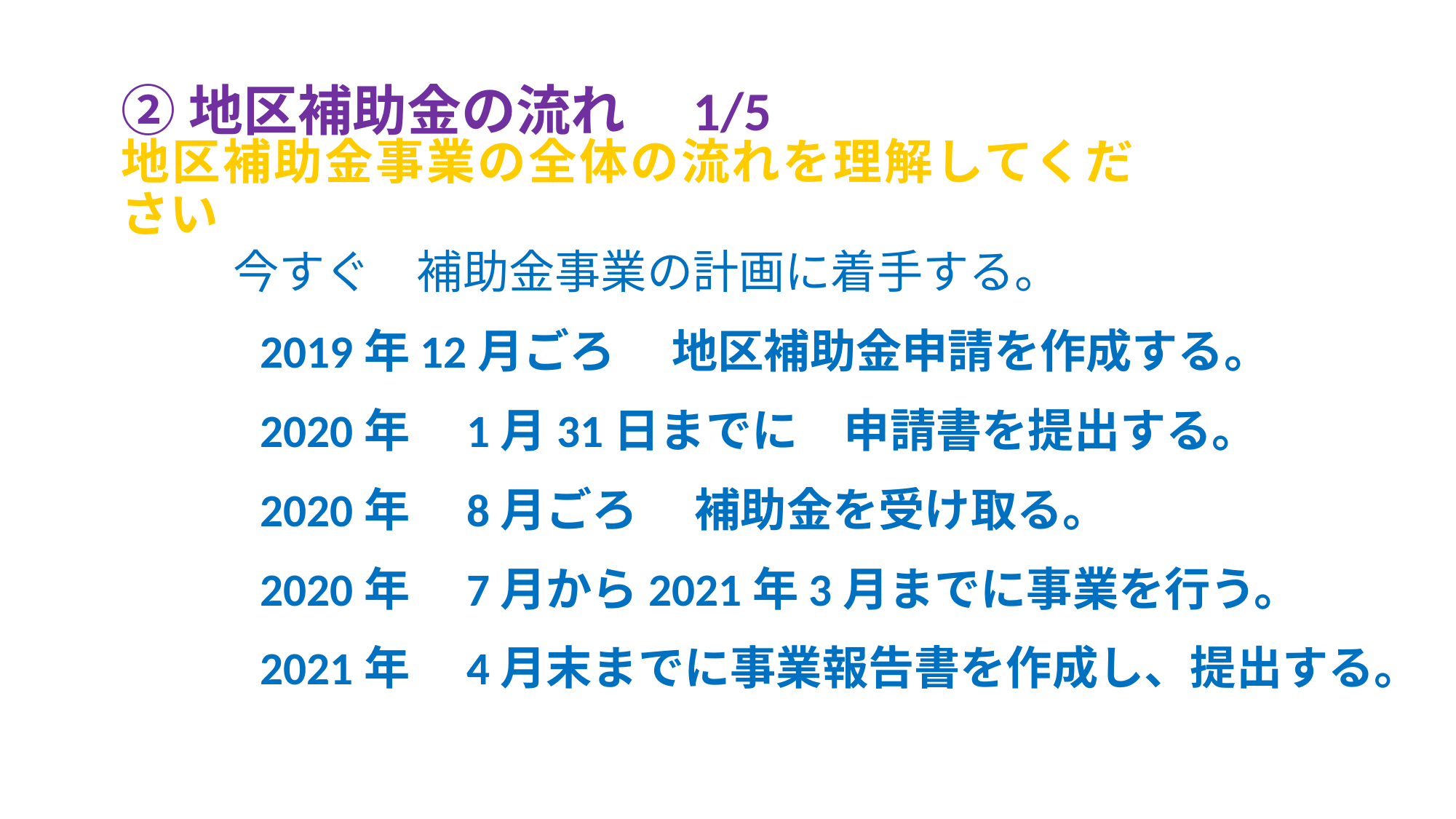

②地区補助金の流れ　1/5
# 地区補助金事業の全体の流れを理解してください
　　今すぐ　補助金事業の計画に着手する。
　　2019年12月ごろ 　地区補助金申請を作成する。
　　2020年　1月31日までに　申請書を提出する。
　　2020年　8月ごろ　 補助金を受け取る。
　　2020年　7月から2021年3月までに事業を行う。
　　2021年　4月末までに事業報告書を作成し、提出する。